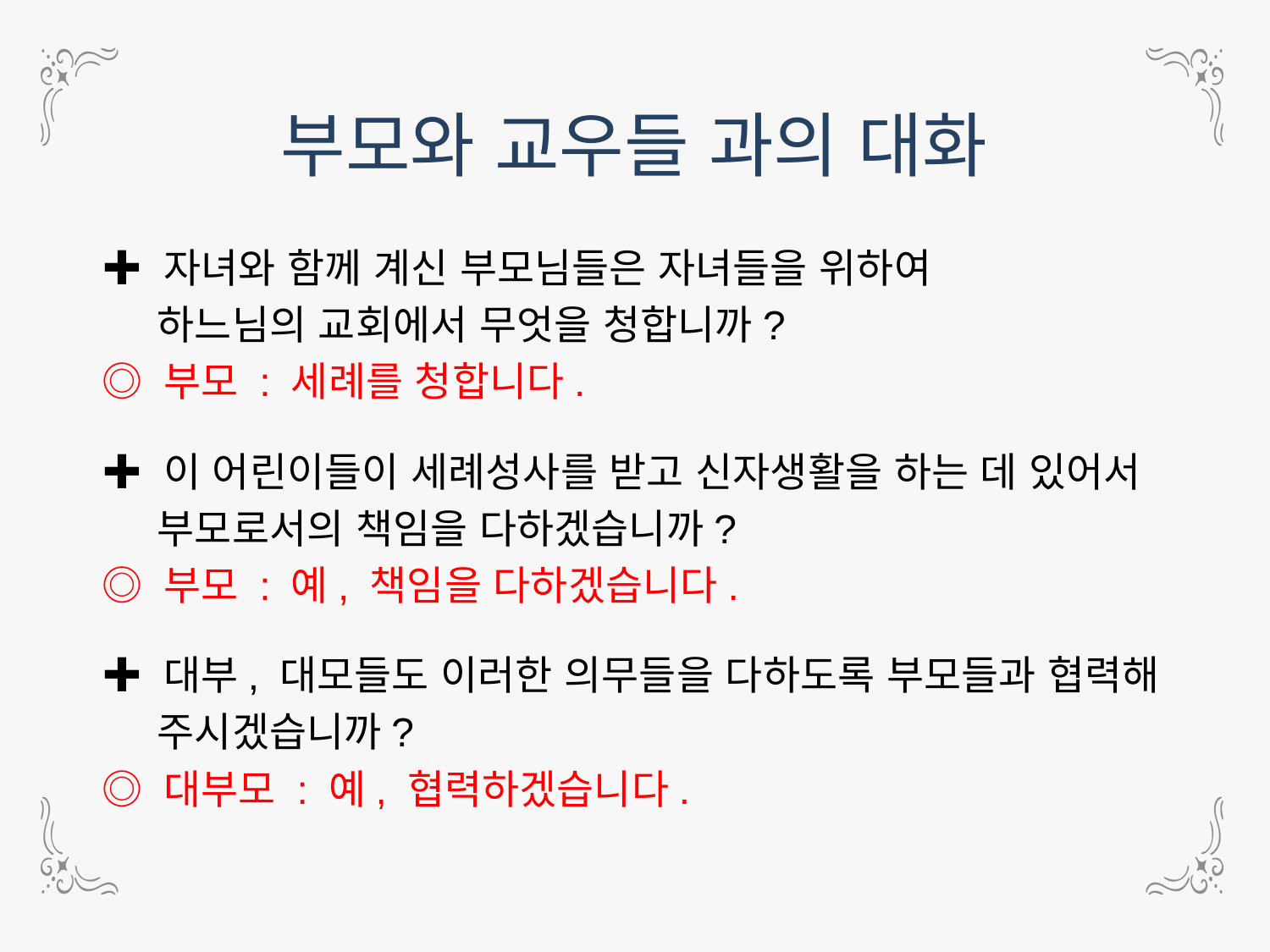

부모와 교우들 과의 대화
✚ 자녀와 함께 계신 부모님들은 자녀들을 위하여
    하느님의 교회에서 무엇을 청합니까?
◎ 부모 : 세례를 청합니다.

✚ 이 어린이들이 세례성사를 받고 신자생활을 하는 데 있어서
    부모로서의 책임을 다하겠습니까?
◎ 부모 : 예, 책임을 다하겠습니다.

✚ 대부, 대모들도 이러한 의무들을 다하도록 부모들과 협력해
    주시겠습니까?
◎ 대부모 : 예, 협력하겠습니다.